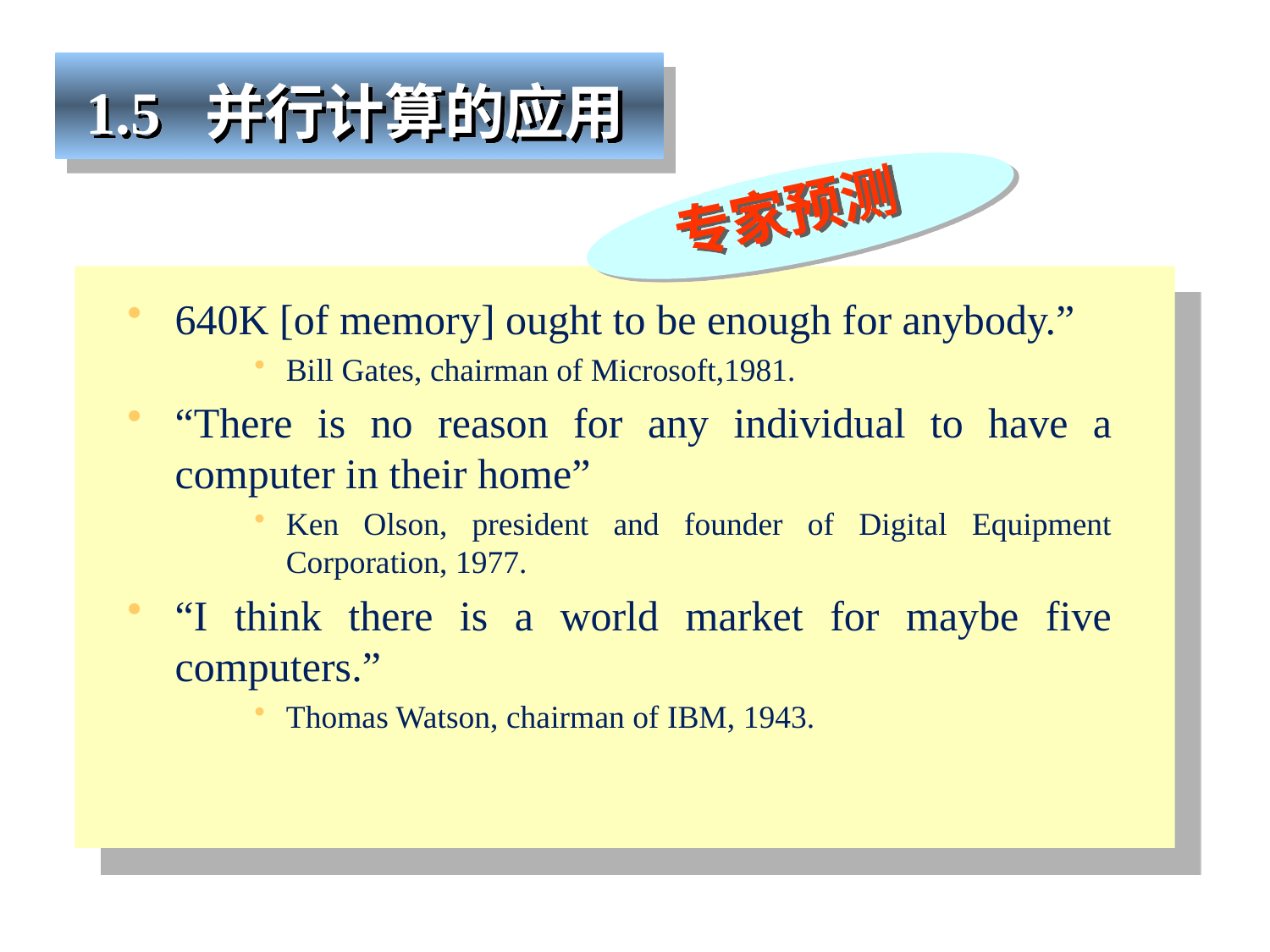

1.5  并行计算的应用
专家预测

640K [of memory] ought to be enough for anybody.”
Bill Gates, chairman of Microsoft,1981.
“There is no reason for any individual to have a computer in their home”
Ken Olson, president and founder of Digital Equipment Corporation, 1977.
“I think there is a world market for maybe five computers.”
Thomas Watson, chairman of IBM, 1943.